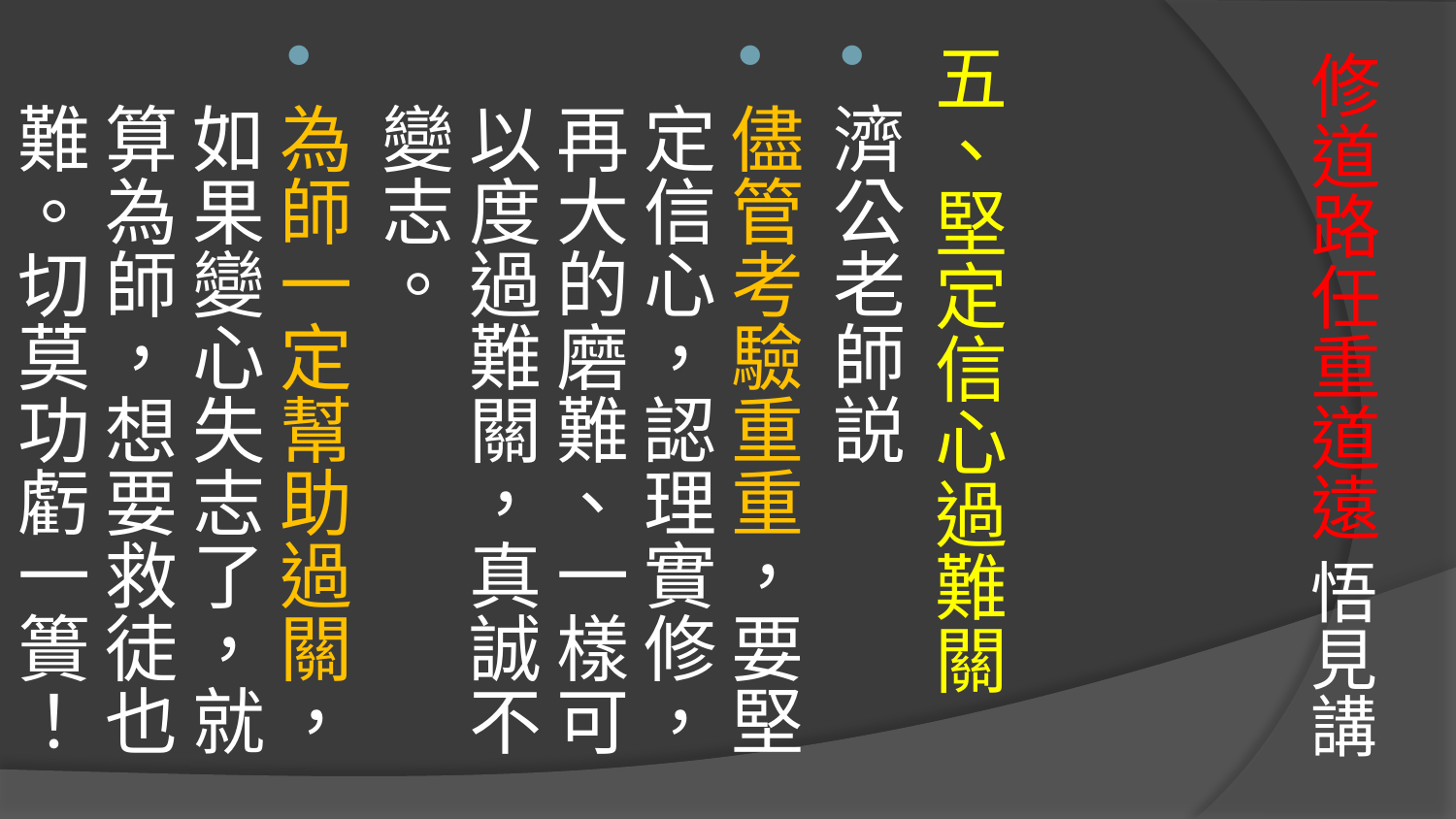

五、堅定信心過難關
濟公老師説
儘管考驗重重，要堅定信心，認理實修，再大的磨難、一樣可以度過難關，真誠不變志。
為師一定幫助過關，如果變心失志了，就算為師，想要救徒也難。切莫功虧一簣！
# 修道路任重道遠 悟見講